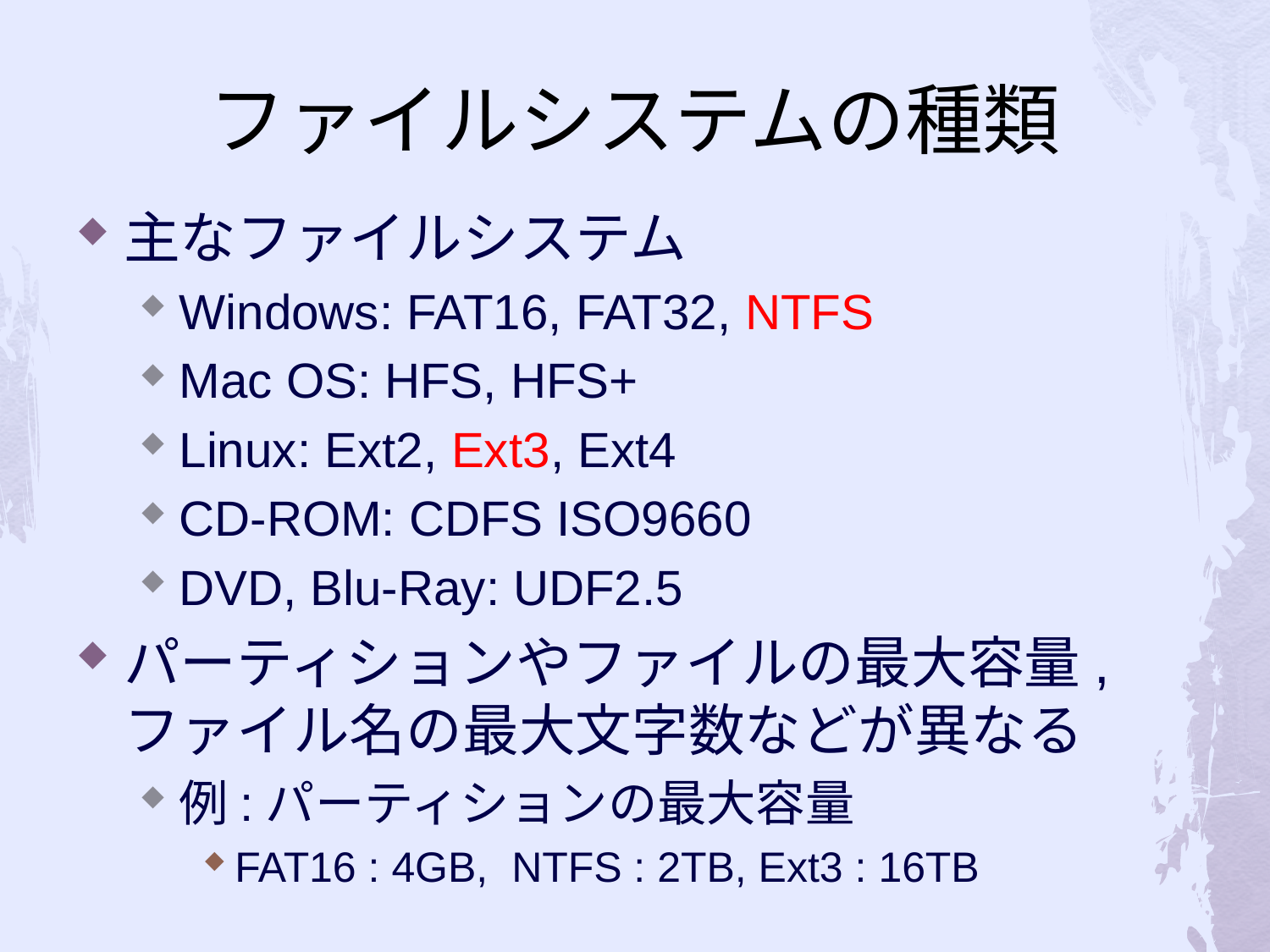

# ファイルシステムの種類
主なファイルシステム
Windows: FAT16, FAT32, NTFS
Mac OS: HFS, HFS+
Linux: Ext2, Ext3, Ext4
CD-ROM: CDFS ISO9660
DVD, Blu-Ray: UDF2.5
パーティションやファイルの最大容量, ファイル名の最大文字数などが異なる
例:パーティションの最大容量
FAT16 : 4GB,  NTFS : 2TB, Ext3 : 16TB